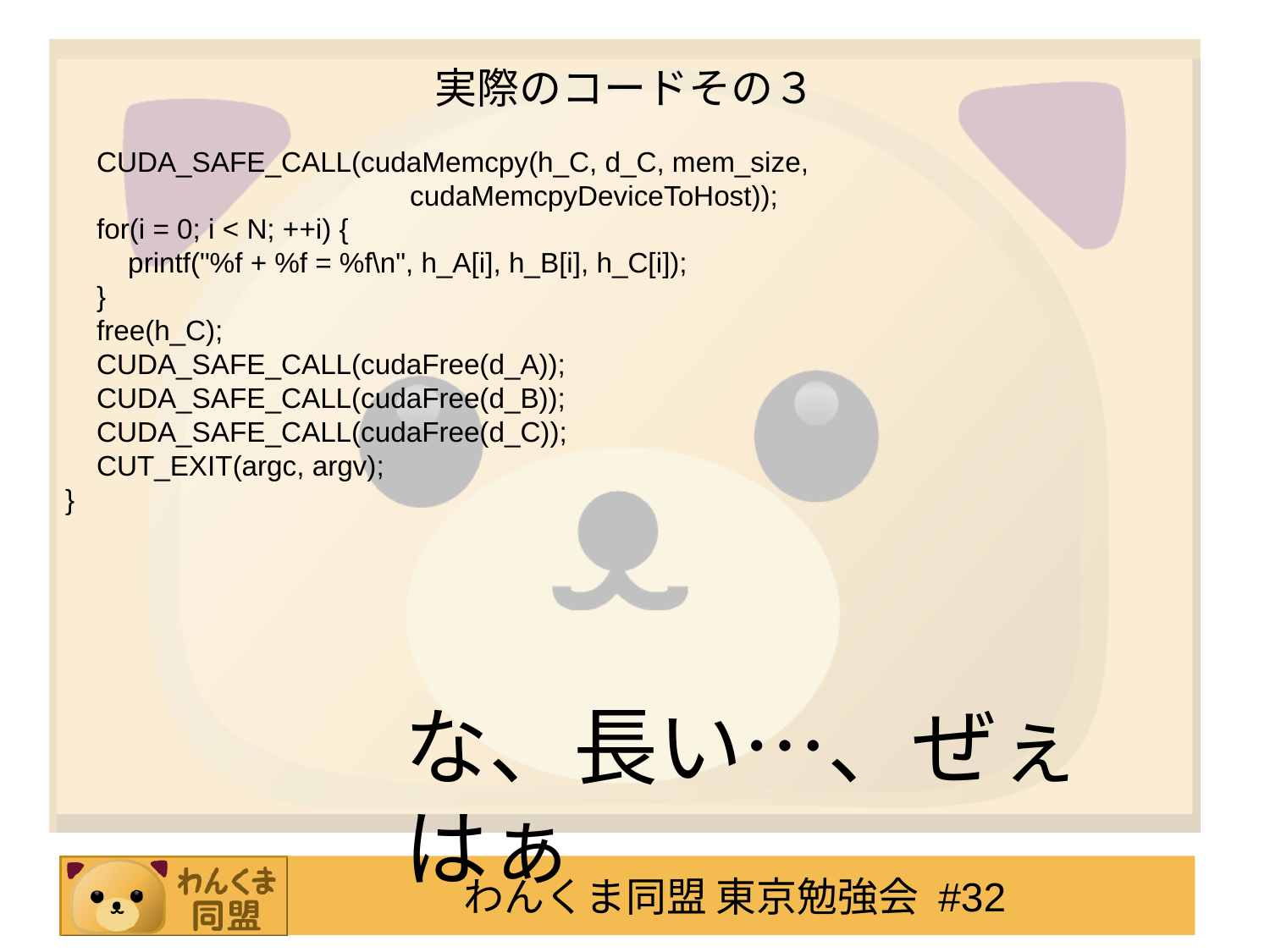

# 実際のコードその３
    CUDA_SAFE_CALL(cudaMemcpy(h_C, d_C, mem_size,
                                            cudaMemcpyDeviceToHost));
    for(i = 0; i < N; ++i) {
        printf("%f + %f = %f\n", h_A[i], h_B[i], h_C[i]);
    }
    free(h_C);
    CUDA_SAFE_CALL(cudaFree(d_A));
    CUDA_SAFE_CALL(cudaFree(d_B));
    CUDA_SAFE_CALL(cudaFree(d_C));
    CUT_EXIT(argc, argv);
}
な、長い…、ぜぇはぁ